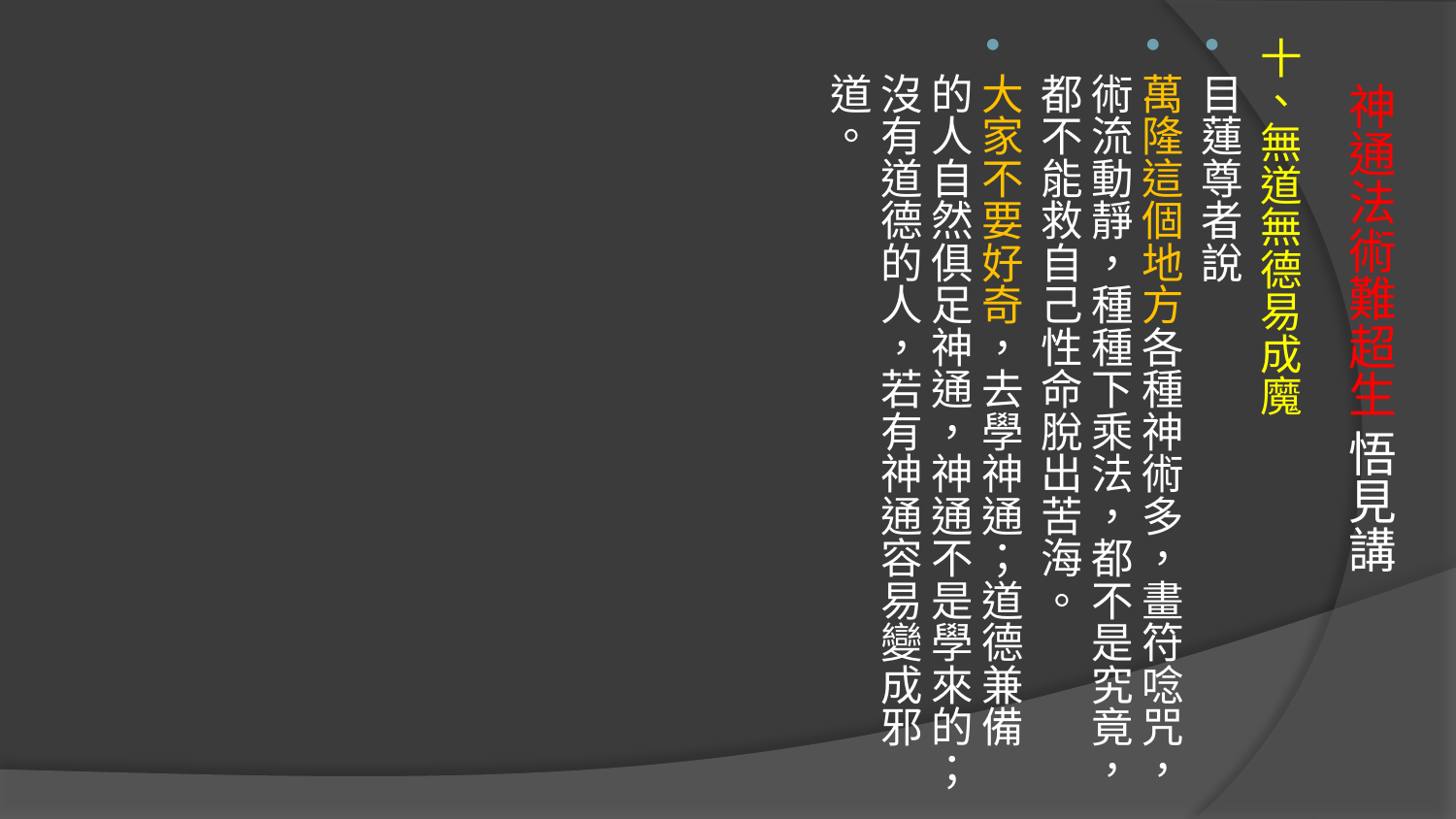

十、無道無德易成魔
目蓮尊者說
萬隆這個地方各種神術多，畫符唸咒，術流動靜，種種下乘法，都不是究竟，都不能救自己性命脫出苦海。
大家不要好奇，去學神通；道德兼備的人自然俱足神通，神通不是學來的；沒有道德的人，若有神通容易變成邪道。

# 神通法術難超生 悟見講